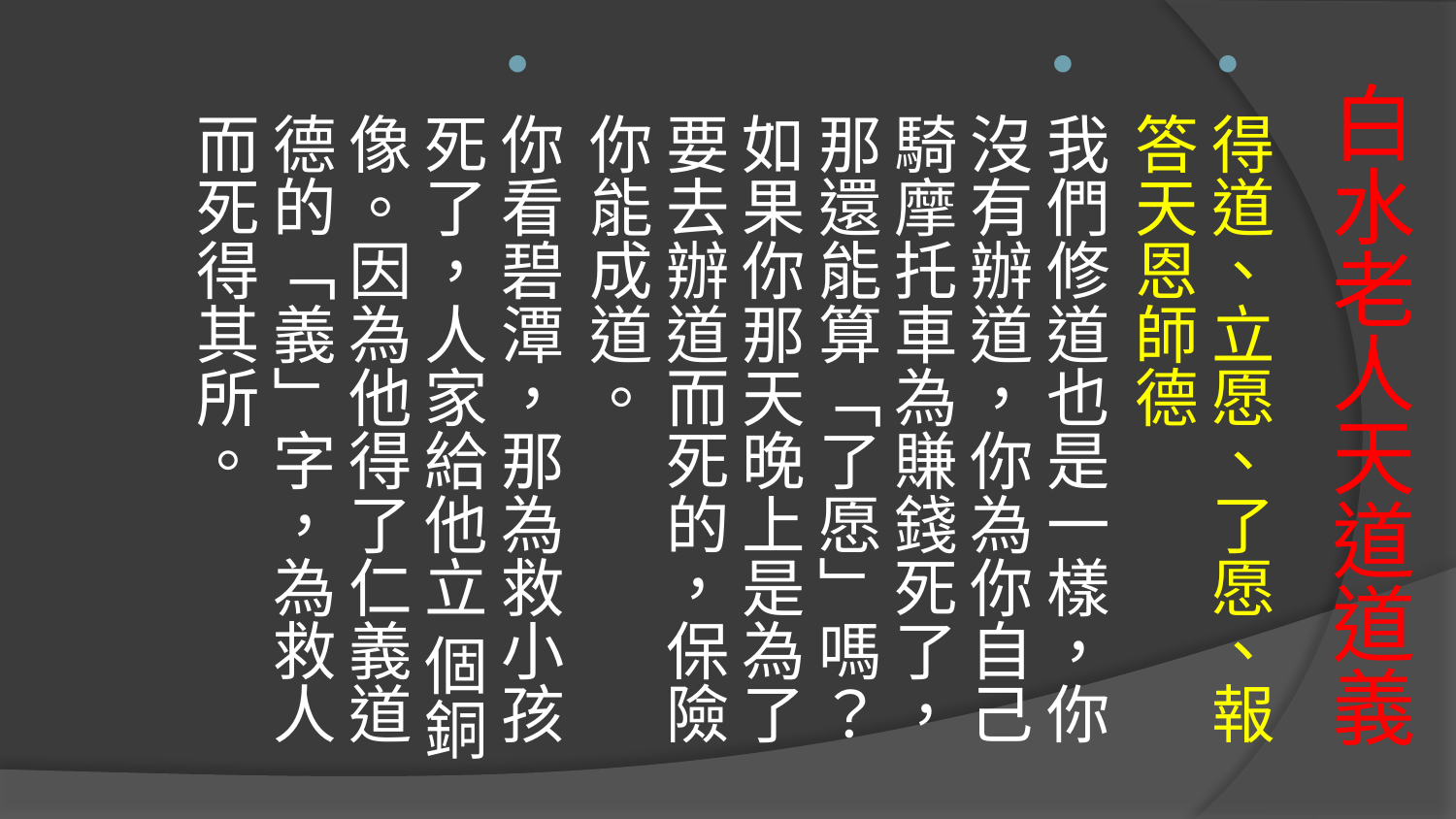

得道、立愿、了愿、報答天恩師德
我們修道也是一樣，你沒有辦道，你為你自己騎摩托車為賺錢死了，那還能算「了愿」嗎？如果你那天晚上是為了要去辦道而死的，保險你能成道。
你看碧潭，那為救小孩死了，人家給他立 個銅像。因為他得了仁義道德的「義」字，為救人而死得其所。
# 白水老人天道道義